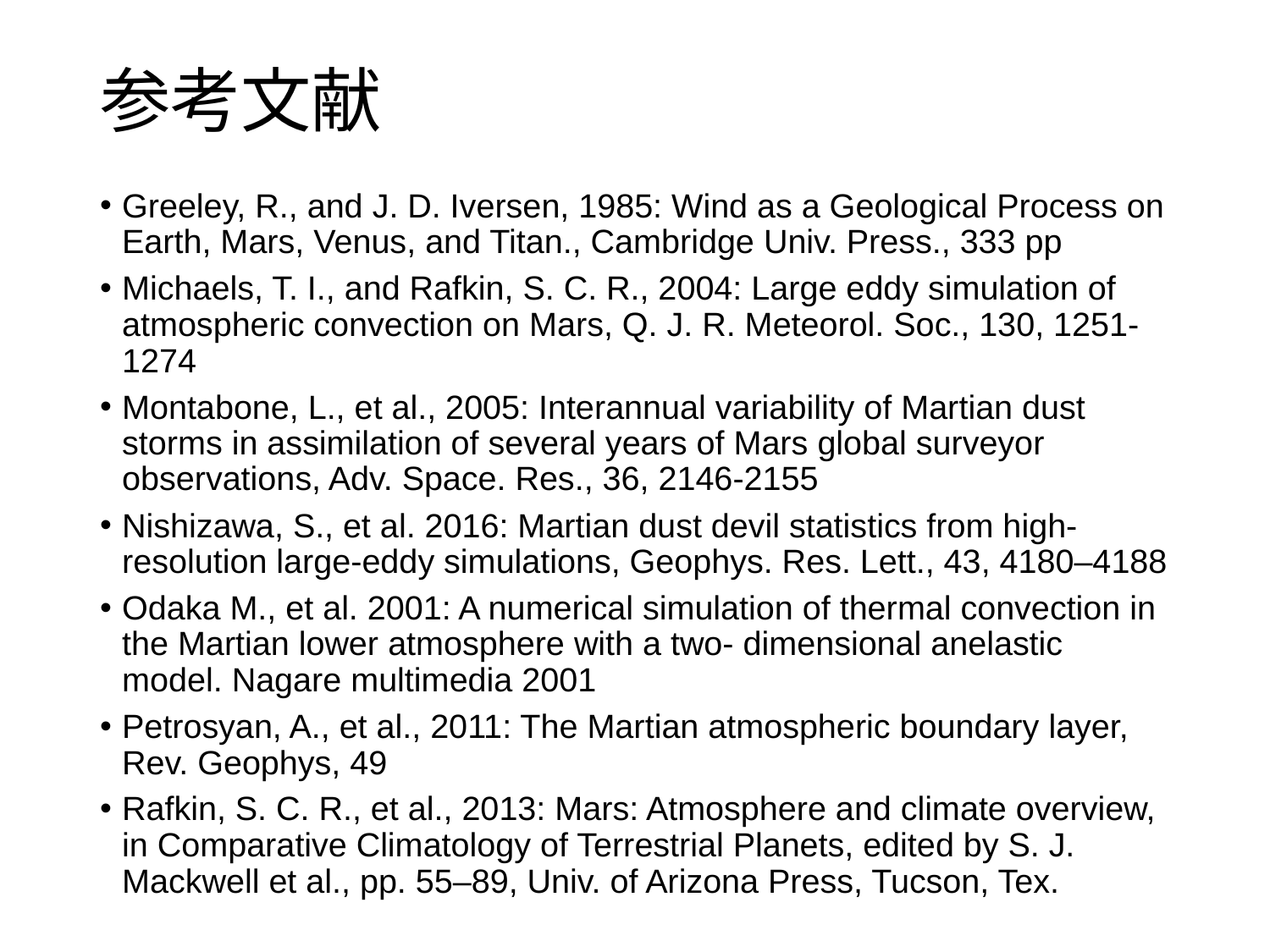

# 参考文献
Greeley, R., and J. D. Iversen, 1985: Wind as a Geological Process on Earth, Mars, Venus, and Titan., Cambridge Univ. Press., 333 pp
Michaels, T. I., and Rafkin, S. C. R., 2004: Large eddy simulation of atmospheric convection on Mars, Q. J. R. Meteorol. Soc., 130, 1251-1274
Montabone, L., et al., 2005: Interannual variability of Martian dust storms in assimilation of several years of Mars global surveyor observations, Adv. Space. Res., 36, 2146-2155
Nishizawa, S., et al. 2016: Martian dust devil statistics from high-resolution large-eddy simulations, Geophys. Res. Lett., 43, 4180–4188
Odaka M., et al. 2001: A numerical simulation of thermal convection in the Martian lower atmosphere with a two- dimensional anelastic model. Nagare multimedia 2001
Petrosyan, A., et al., 2011: The Martian atmospheric boundary layer, Rev. Geophys, 49
Rafkin, S. C. R., et al., 2013: Mars: Atmosphere and climate overview, in Comparative Climatology of Terrestrial Planets, edited by S. J. Mackwell et al., pp. 55–89, Univ. of Arizona Press, Tucson, Tex.